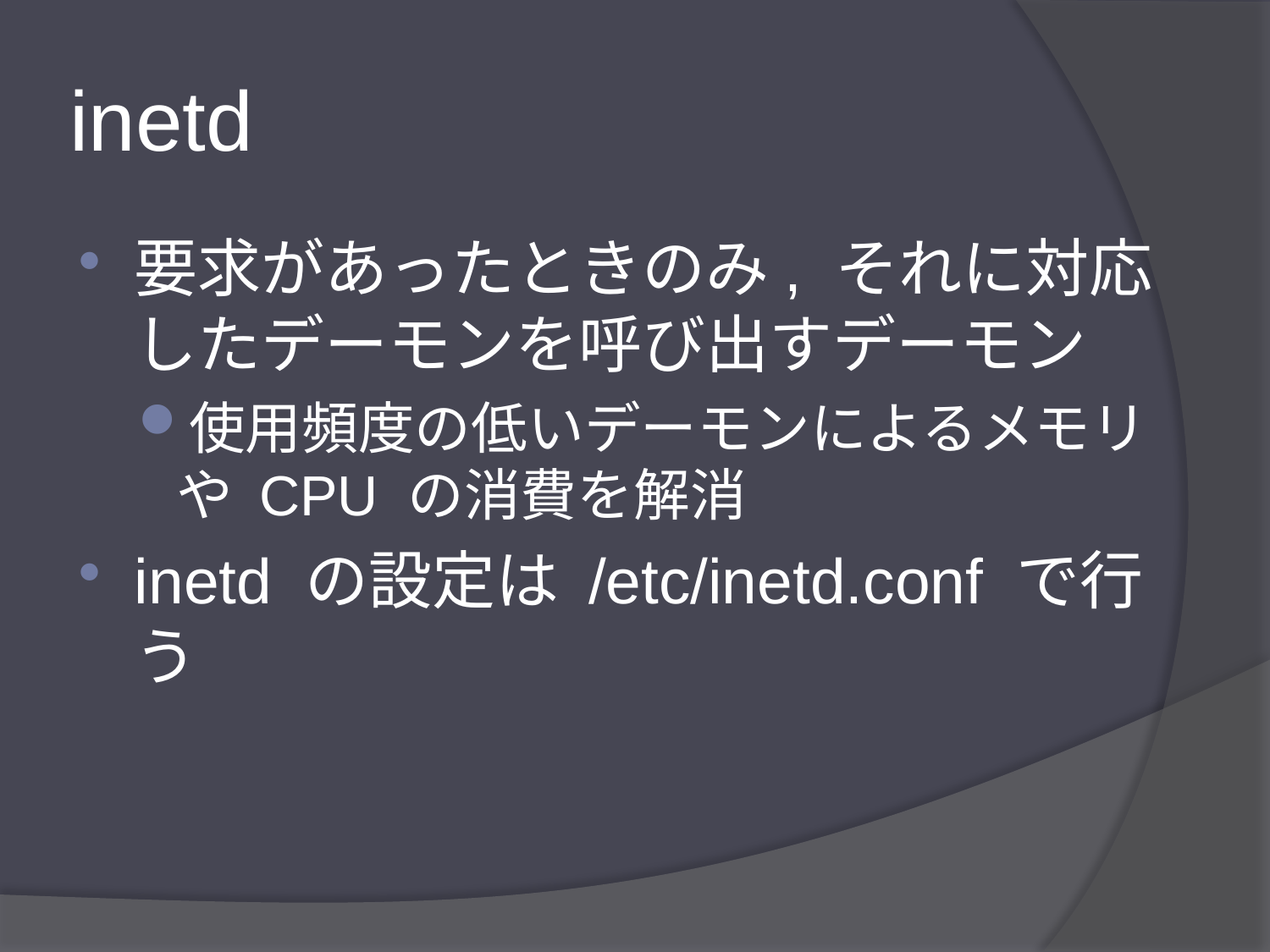

# inetd
要求があったときのみ, それに対応したデーモンを呼び出すデーモン
使用頻度の低いデーモンによるメモリや CPU の消費を解消
inetd の設定は /etc/inetd.conf で行う